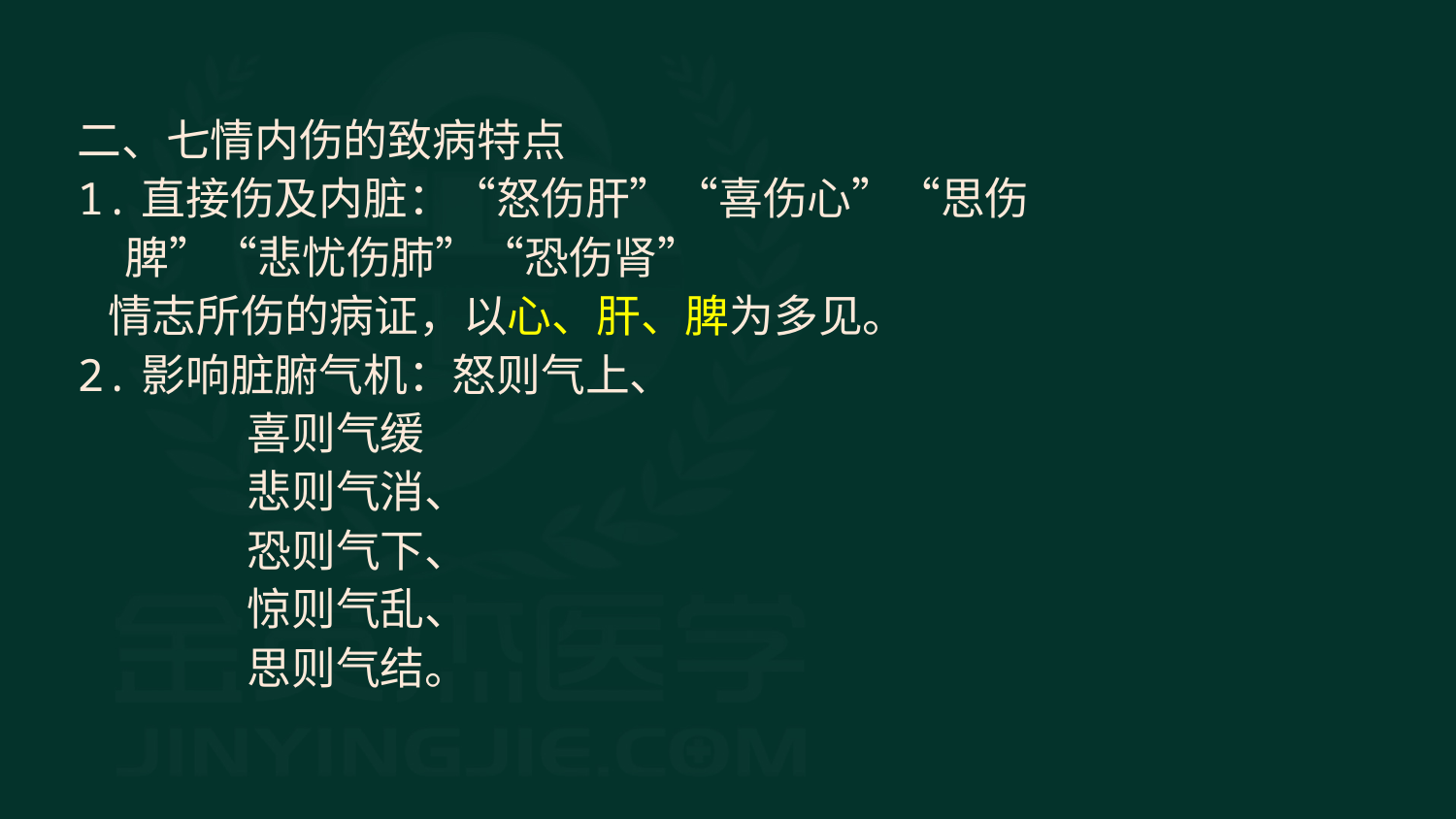

二、七情内伤的致病特点
1.直接伤及内脏：“怒伤肝”“喜伤心”“思伤脾”“悲忧伤肺”“恐伤肾”
  情志所伤的病证，以心、肝、脾为多见。
2.影响脏腑气机：怒则气上、
                喜则气缓
                悲则气消、
                恐则气下、
                惊则气乱、
                思则气结。